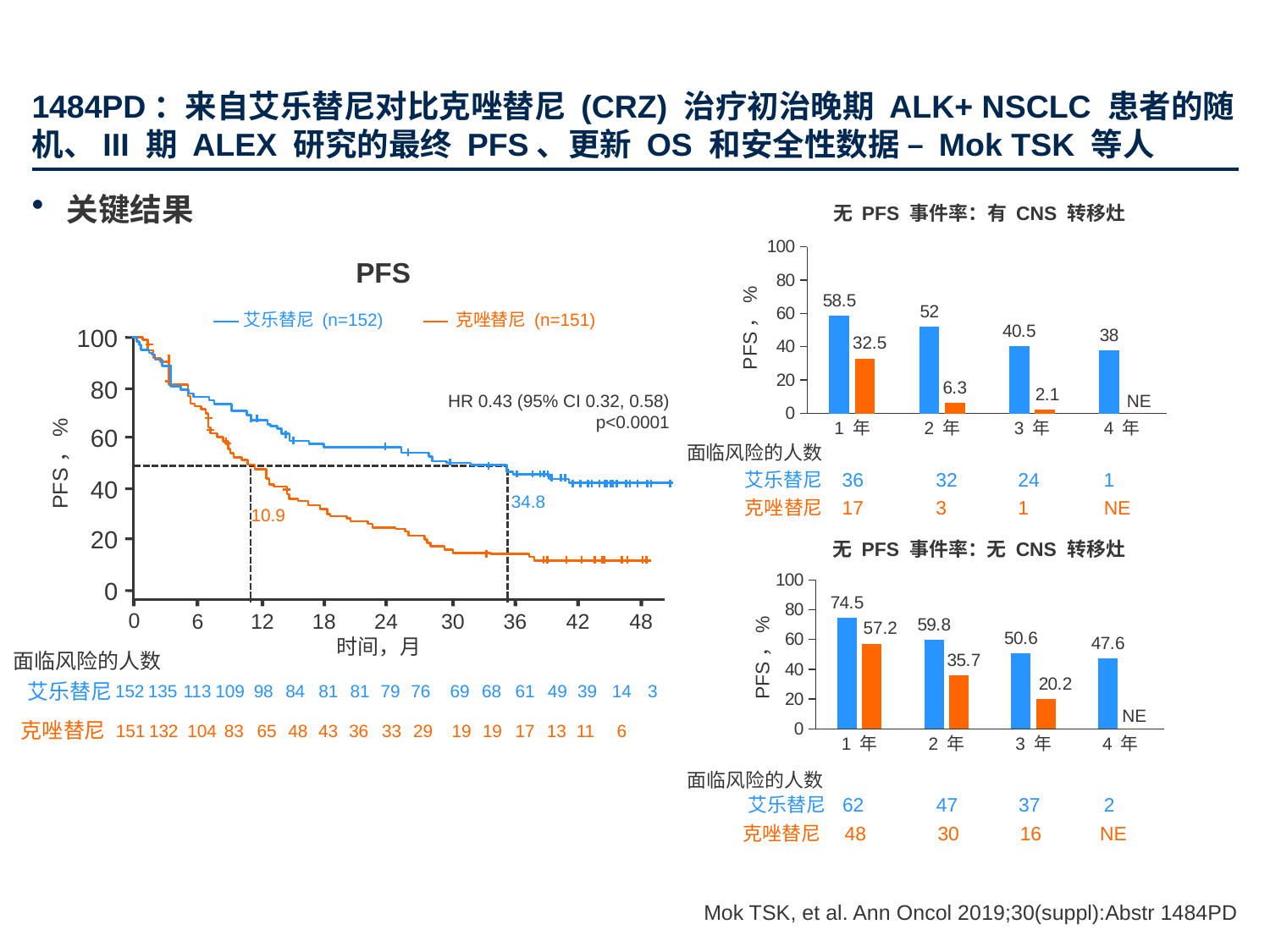

# 1484PD：来自艾乐替尼对比克唑替尼 (CRZ) 治疗初治晚期 ALK+ NSCLC 患者的随机、III 期 ALEX 研究的最终 PFS、更新 OS 和安全性数据 – Mok TSK 等人

### Chart

| Category | Alectinib | Crizotinib |
|---|---|---|
| 1 年 | 58.5 | 32.5 |
| 2 年 | 52.0 | 6.3 |
| 3 年 | 40.5 | 2.1 |
| 4 年 | 38.0 | 0.0 |
无 PFS 事件率：有 CNS 转移灶
PFS，%
32.5
NE
面临风险的人数
艾乐替尼
36
32
24
1
17
3
1
NE
克唑替尼
关键结果
PFS
艾乐替尼 (n=152)	克唑替尼 (n=151)
100

80

60

40

20

0

HR 0.43 (95% CI 0.32, 0.58)
p<0.0001

PFS，%

### Chart

| Category | Alectinib | Crizotinib |
|---|---|---|
| 1 年 | 74.5 | 57.2 |
| 2 年 | 59.8 | 35.7 |
| 3 年 | 50.6 | 20.2 |
| 4 年 | 47.6 | 0.0 |
34.8
10.9
无 PFS 事件率：无 CNS 转移灶

6

12

18

24

30

36

42

48
0
57.2
时间，月
PFS，%
面临风险的人数
艾乐替尼
152
135
113
109
98
84
81
81
79
76
69
68
 61
49
39
14
3
NE
克唑替尼
151
132
104
83
65
48
43
36
33
29
19
19
 17
13
11
 6
面临风险的人数
艾乐替尼
62
47
37
2
克唑替尼
48
30
16
NE
Mok TSK, et al. Ann Oncol 2019;30(suppl):Abstr 1484PD